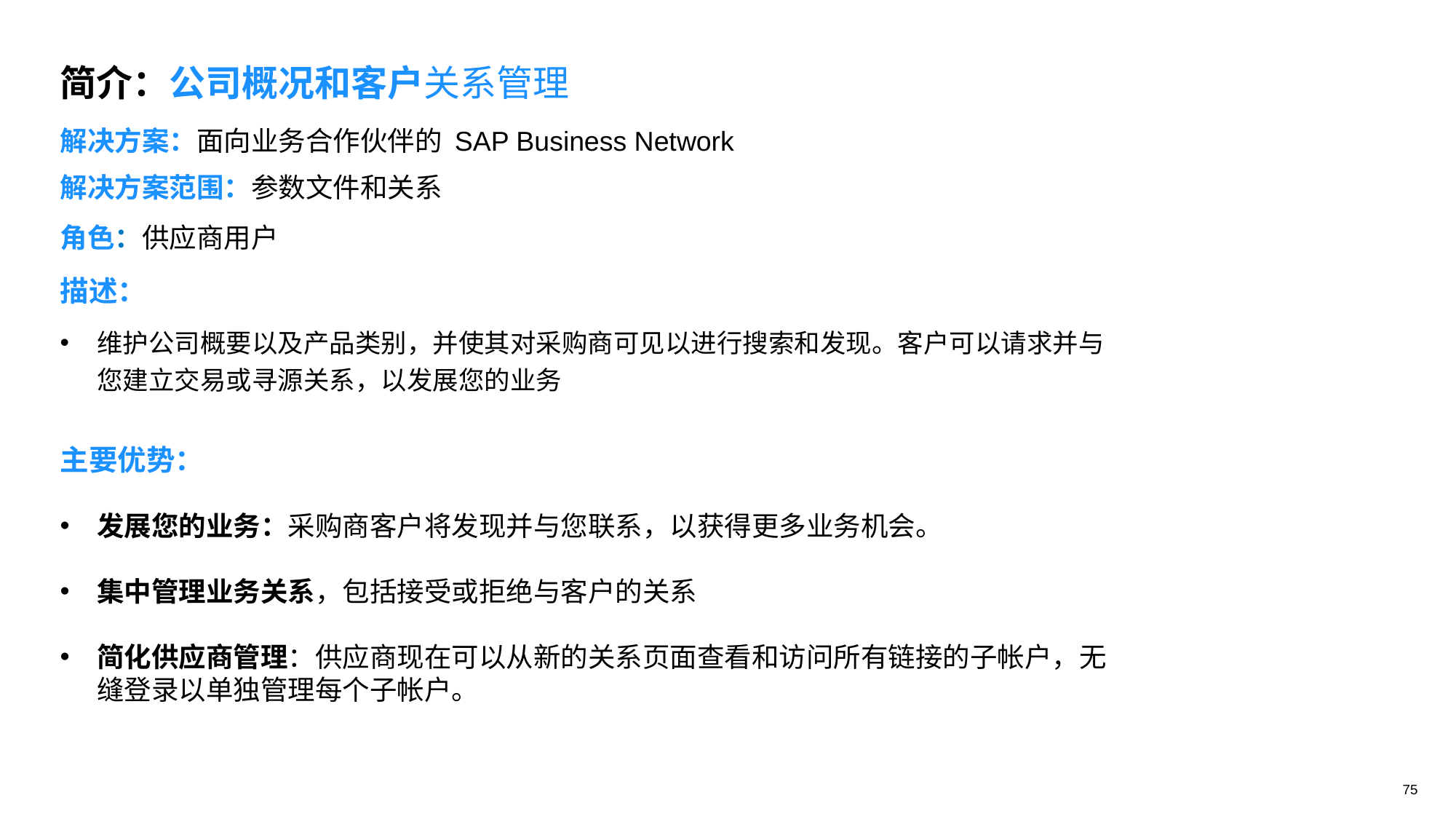

简介：公司概况和客户关系管理
解决方案：面向业务合作伙伴的 SAP Business Network
# 解决方案范围：参数文件和关系
角色：供应商用户
描述：
维护公司概要以及产品类别，并使其对采购商可见以进行搜索和发现。客户可以请求并与您建立交易或寻源关系，以发展您的业务

主要优势：

发展您的业务：采购商客户将发现并与您联系，以获得更多业务机会。

集中管理业务关系，包括接受或拒绝与客户的关系

简化供应商管理：供应商现在可以从新的关系页面查看和访问所有链接的子帐户，无缝登录以单独管理每个子帐户。